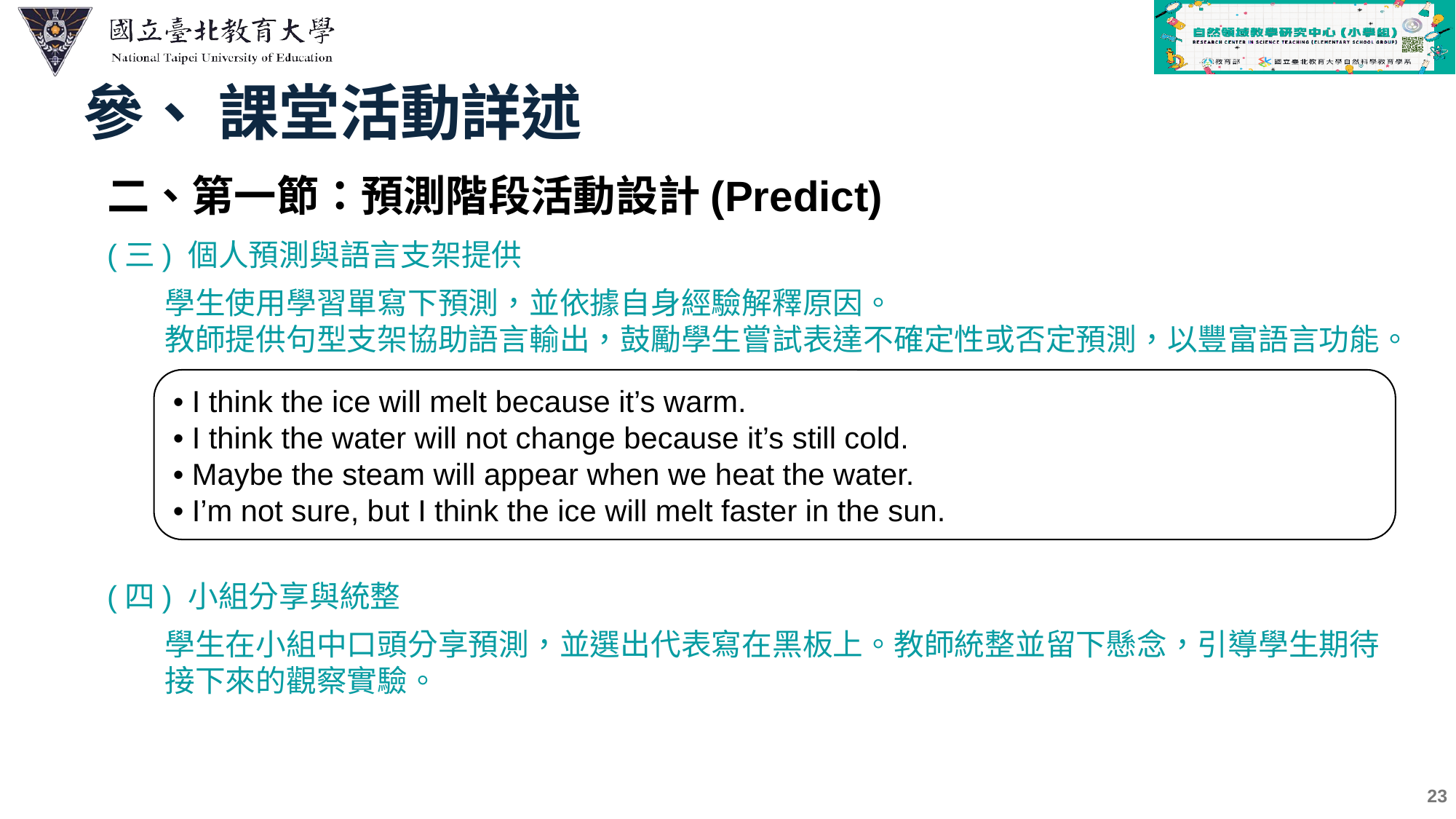

參、 課堂活動詳述
二、第一節：預測階段活動設計(Predict)
(三) 個人預測與語言支架提供
學生使用學習單寫下預測，並依據自身經驗解釋原因。
教師提供句型支架協助語言輸出，鼓勵學生嘗試表達不確定性或否定預測，以豐富語言功能。
• I think the ice will melt because it’s warm.
• I think the water will not change because it’s still cold.
• Maybe the steam will appear when we heat the water.
• I’m not sure, but I think the ice will melt faster in the sun.
(四) 小組分享與統整
學生在小組中口頭分享預測，並選出代表寫在黑板上。教師統整並留下懸念，引導學生期待接下來的觀察實驗。
23